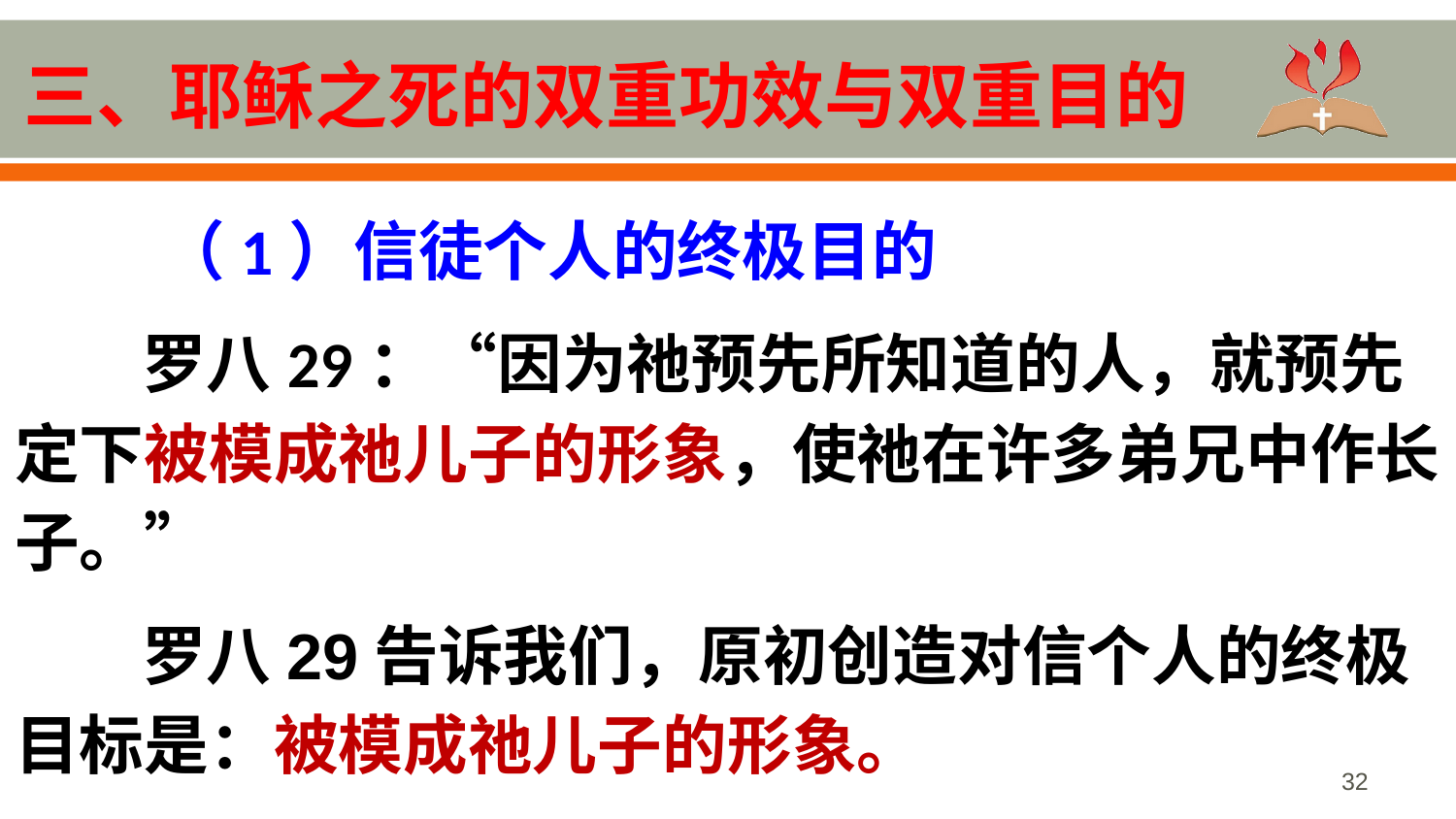

# 三、耶稣之死的双重功效与双重目的
	（1）信徒个人的终极目的
罗八29：“因为祂预先所知道的人，就预先定下被模成祂儿子的形象，使祂在许多弟兄中作长子。”
罗八29告诉我们，原初创造对信个人的终极目标是：被模成祂儿子的形象。

32